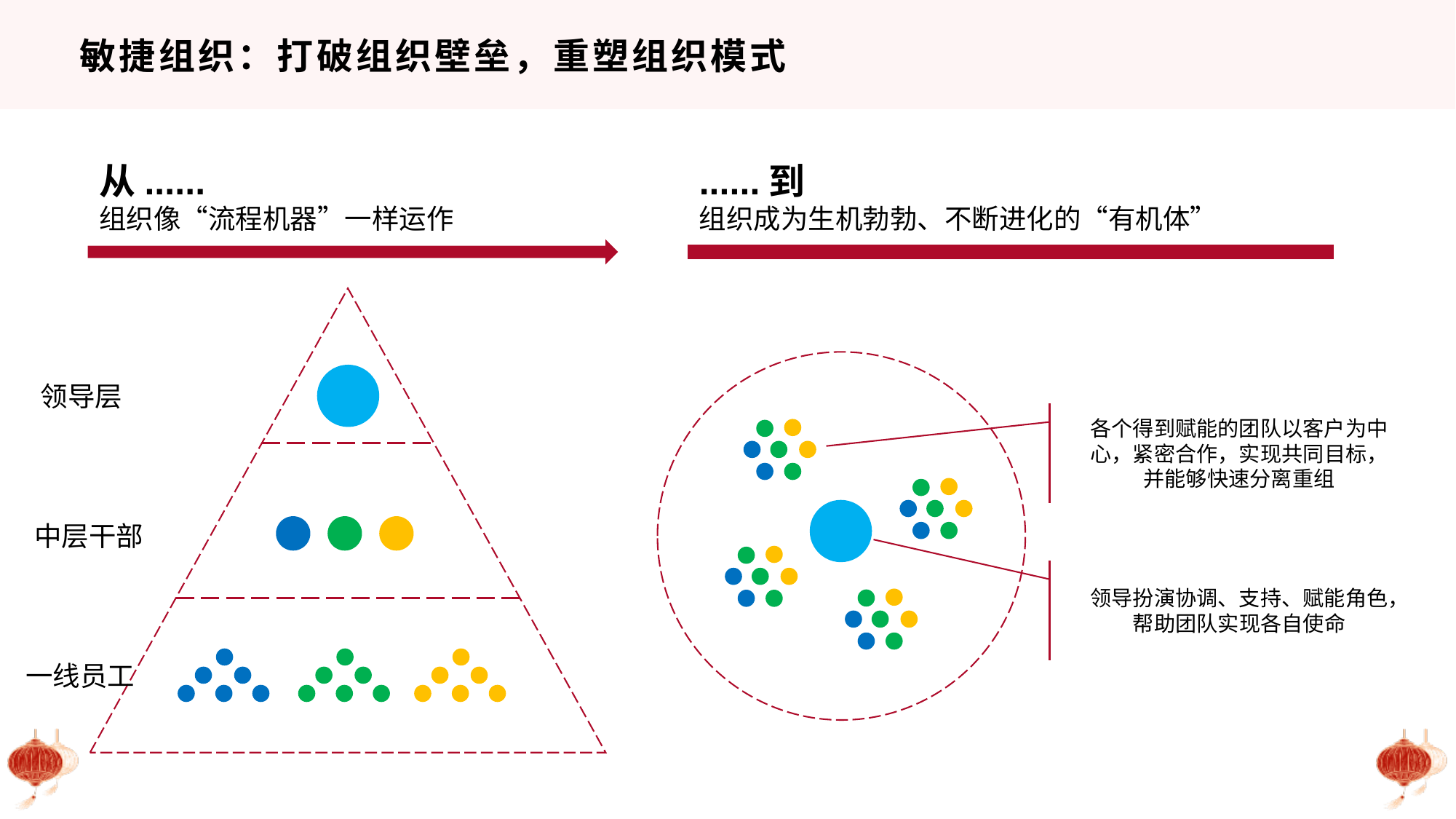

# 敏捷组织：打破组织壁垒，重塑组织模式
......到
组织成为生机勃勃、不断进化的“有机体”
从......
组织像“流程机器”一样运作

领导层
各个得到赋能的团队以客户为中心，紧密合作，实现共同目标，并能够快速分离重组

中层干部

领导扮演协调、支持、赋能角色，帮助团队实现各自使命

一线员工